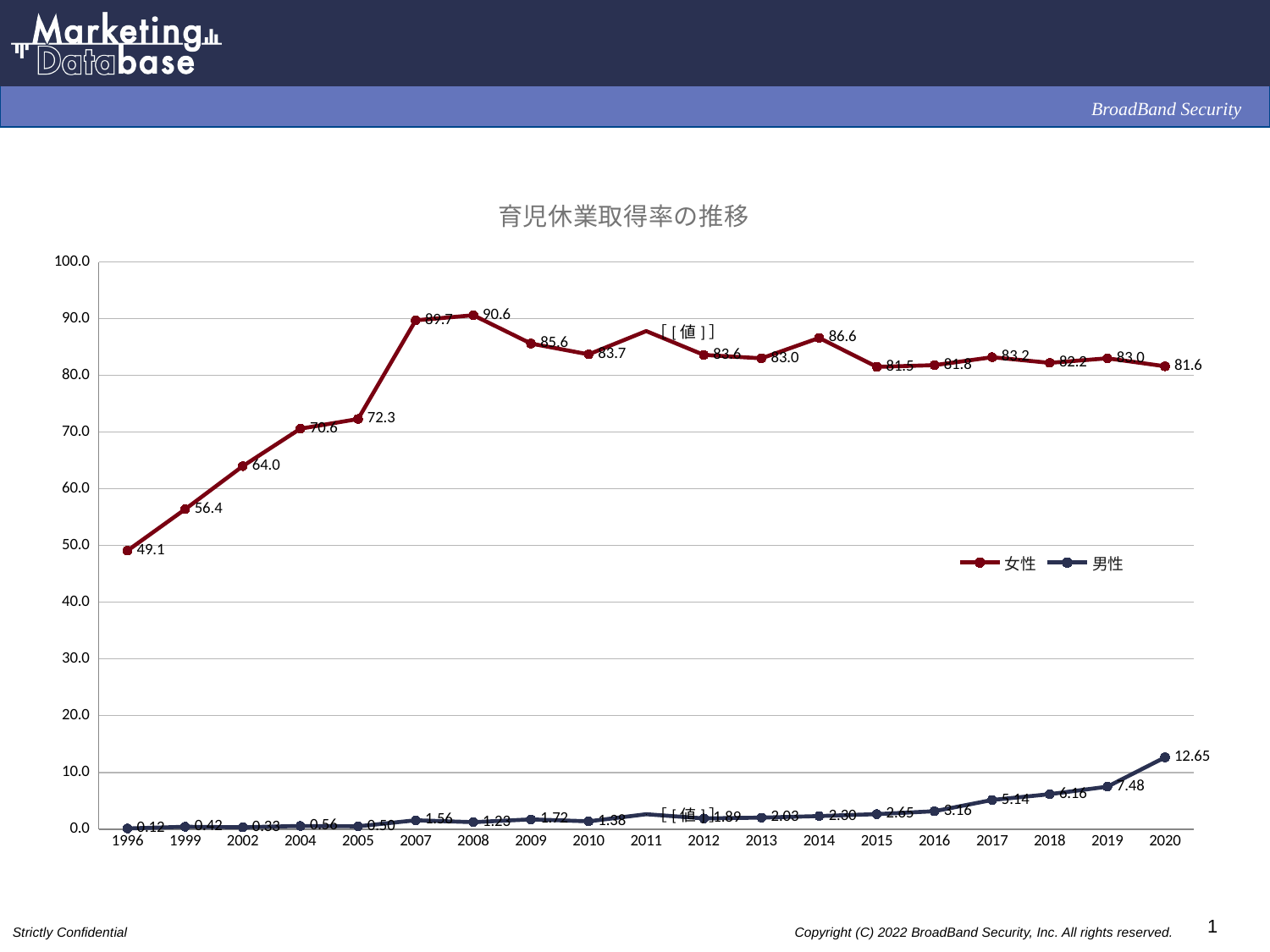

### Chart: 育児休業取得率の推移

| Category |  |  |
|---|---|---|
| 1996 | 49.1 | 0.12 |
| 1999 | 56.4 | 0.42 |
| 2002 | 64.0 | 0.33 |
| 2004 | 70.6 | 0.56 |
| 2005 | 72.3 | 0.5 |
| 2007 | 89.7 | 1.56 |
| 2008 | 90.6 | 1.23 |
| 2009 | 85.6 | 1.72 |
| 2010 | 83.7 | 1.38 |
| 2011 | 87.8 | 2.63 |
| 2012 | 83.6 | 1.89 |
| 2013 | 83.0 | 2.03 |
| 2014 | 86.6 | 2.3 |
| 2015 | 81.5 | 2.65 |
| 2016 | 81.8 | 3.16 |
| 2017 | 83.2 | 5.14 |
| 2018 | 82.2 | 6.16 |
| 2019 | 83.0 | 7.48 |
| 2020 | 81.6 | 12.65 |